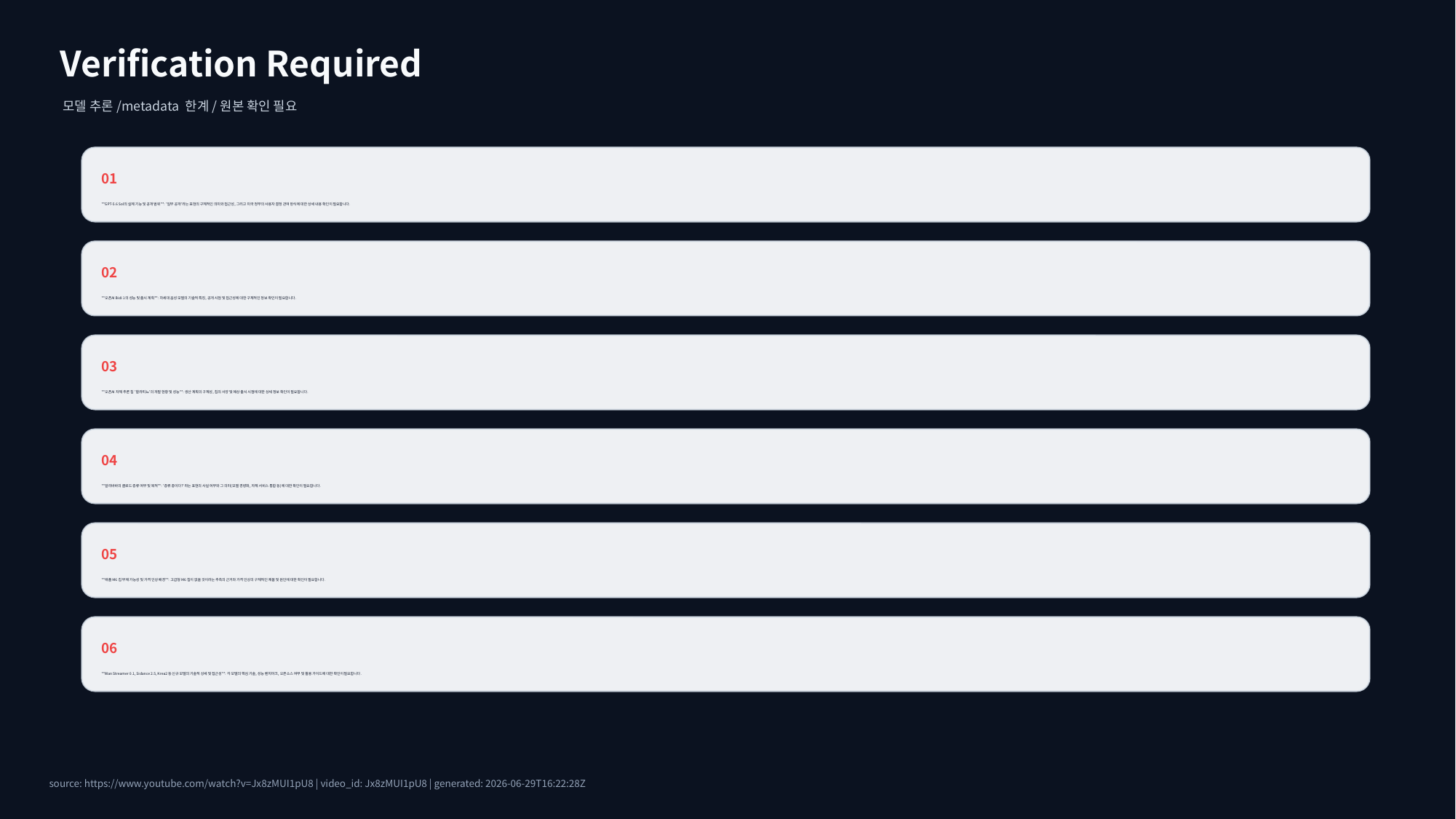

Verification Required
모델 추론/metadata 한계/원본 확인 필요

01
**GPT-5.6 Sol의 실제 기능 및 공개 범위**: '일부 공개'라는 표현의 구체적인 의미와 접근성, 그리고 미국 정부의 사용자 결정 관여 방식에 대한 상세 내용 확인이 필요합니다.

02
**오픈AI Bidi 1의 성능 및 출시 계획**: 차세대 음성 모델의 기술적 특징, 공개 시점 및 접근성에 대한 구체적인 정보 확인이 필요합니다.

03
**오픈AI 자체 추론 칩 '할라피뇨'의 개발 현황 및 성능**: 생산 계획의 구체성, 칩의 사양 및 예상 출시 시점에 대한 상세 정보 확인이 필요합니다.

04
**알리바바의 클로드 증류 여부 및 목적**: '증류 중이다?'라는 표현의 사실 여부와 그 의미(모델 경량화, 자체 서비스 통합 등)에 대한 확인이 필요합니다.

05
**애플 M6 칩 부재 가능성 및 가격 인상 배경**: 고급형 M6 칩이 없을 것이라는 추측의 근거와 가격 인상의 구체적인 제품 및 원인에 대한 확인이 필요합니다.

06
**Wan Streamer 0.1, Sidance 2.5, Krea2 등 신규 모델의 기술적 상세 및 접근성**: 각 모델의 핵심 기술, 성능 벤치마크, 오픈소스 여부 및 활용 가이드에 대한 확인이 필요합니다.
source: https://www.youtube.com/watch?v=Jx8zMUI1pU8 | video_id: Jx8zMUI1pU8 | generated: 2026-06-29T16:22:28Z